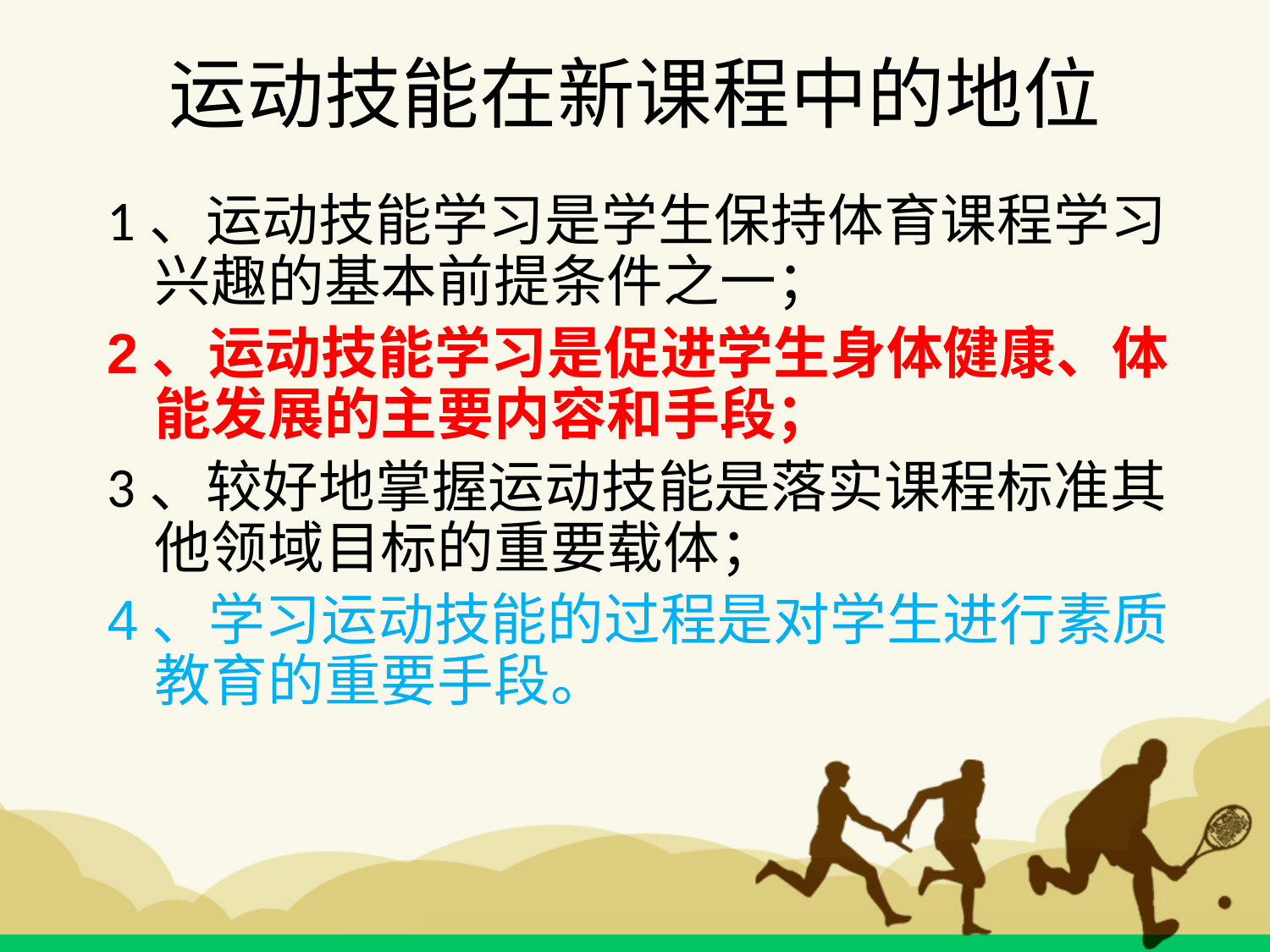

# 运动技能在新课程中的地位
1、运动技能学习是学生保持体育课程学习兴趣的基本前提条件之一；
2、运动技能学习是促进学生身体健康、体能发展的主要内容和手段；
3、较好地掌握运动技能是落实课程标准其他领域目标的重要载体；
4、学习运动技能的过程是对学生进行素质教育的重要手段。